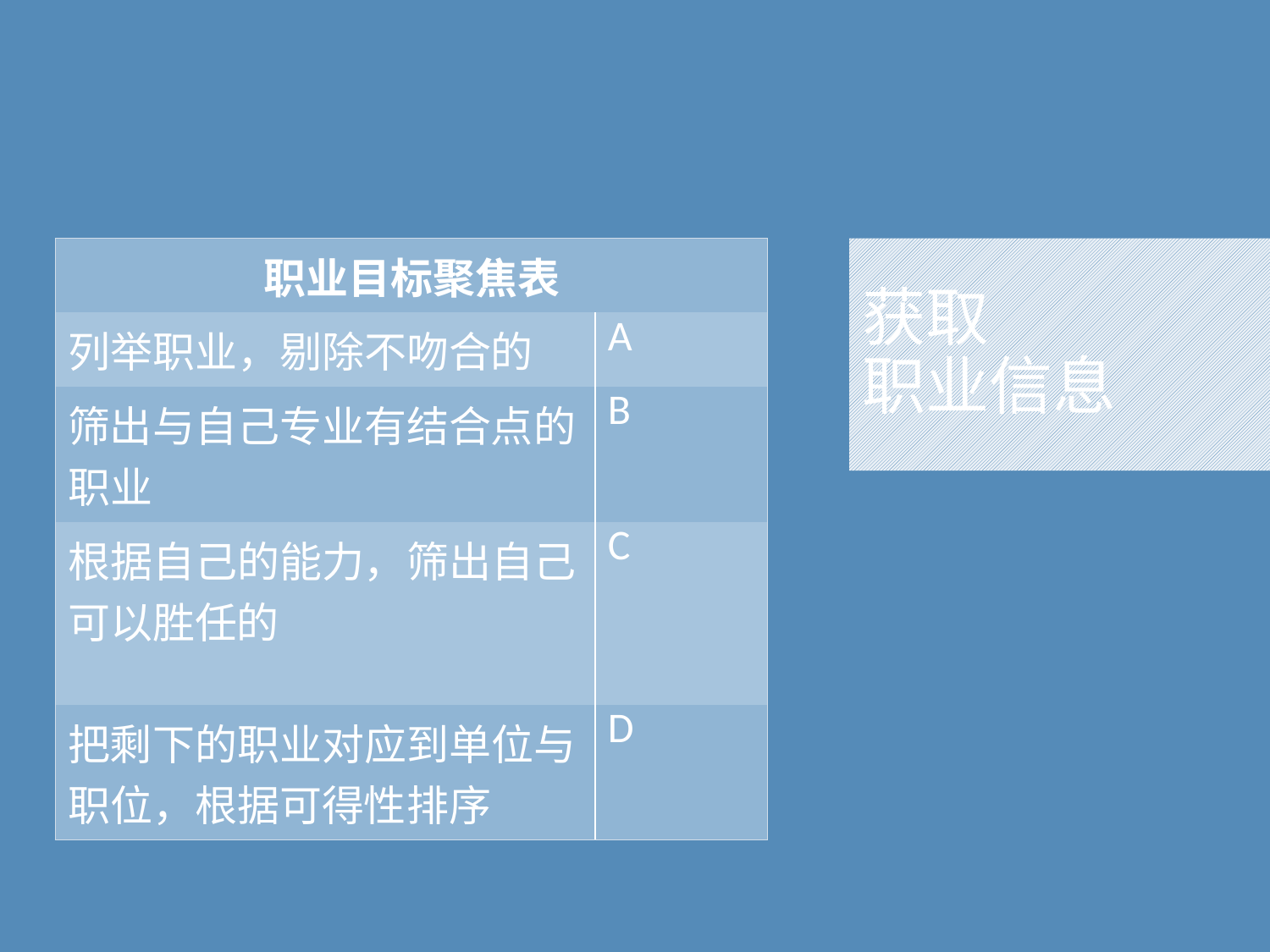

| 职业目标聚焦表 |  |
| --- | --- |
| 列举职业，剔除不吻合的 | A |
| 筛出与自己专业有结合点的职业 | B |
| 根据自己的能力，筛出自己可以胜任的 | C |
| 把剩下的职业对应到单位与职位，根据可得性排序 | D |
# 获取 职业信息